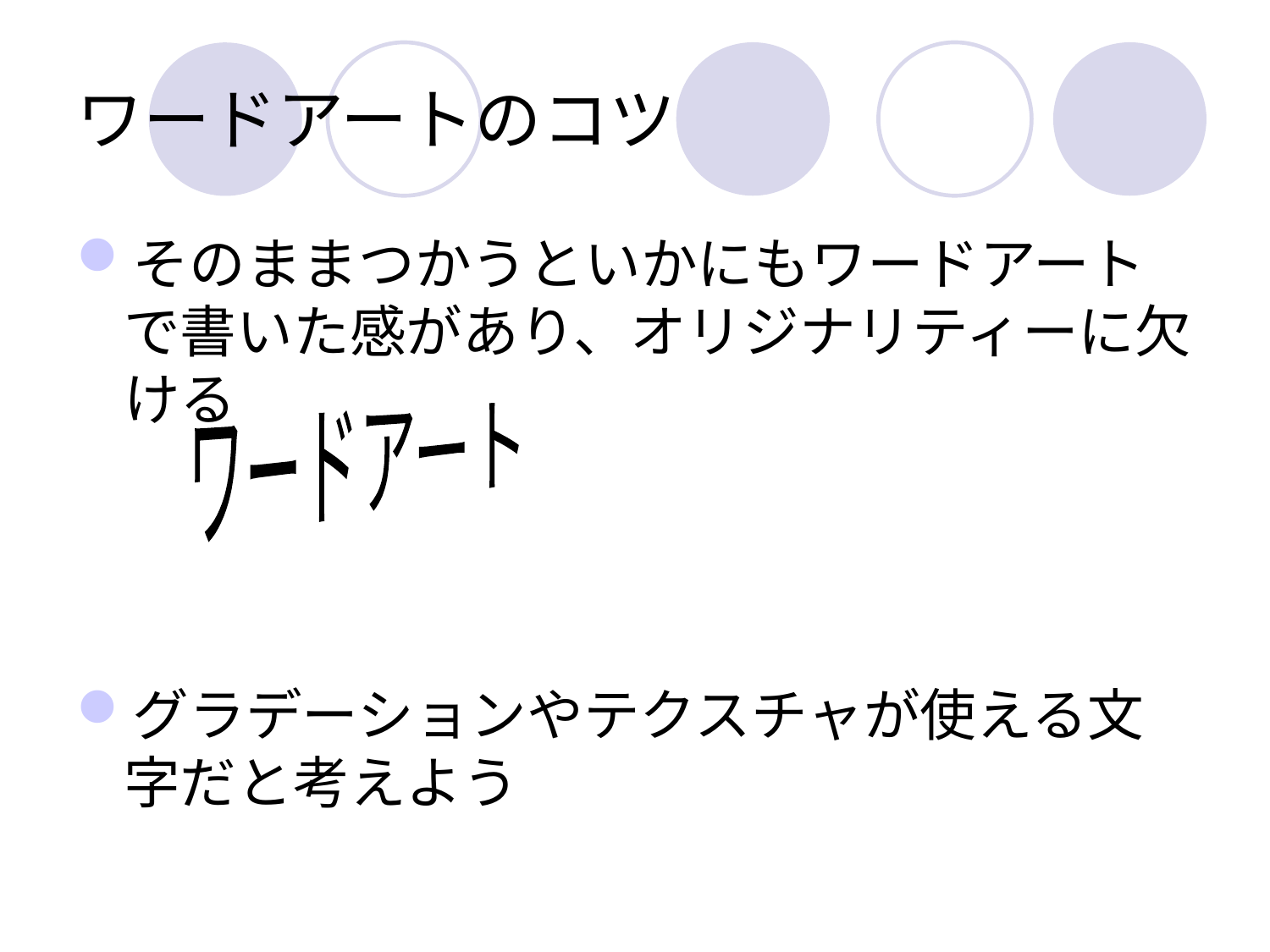

# ワードアートのコツ
そのままつかうといかにもワードアートで書いた感があり、オリジナリティーに欠ける

グラデーションやテクスチャが使える文字だと考えよう
ワードアート